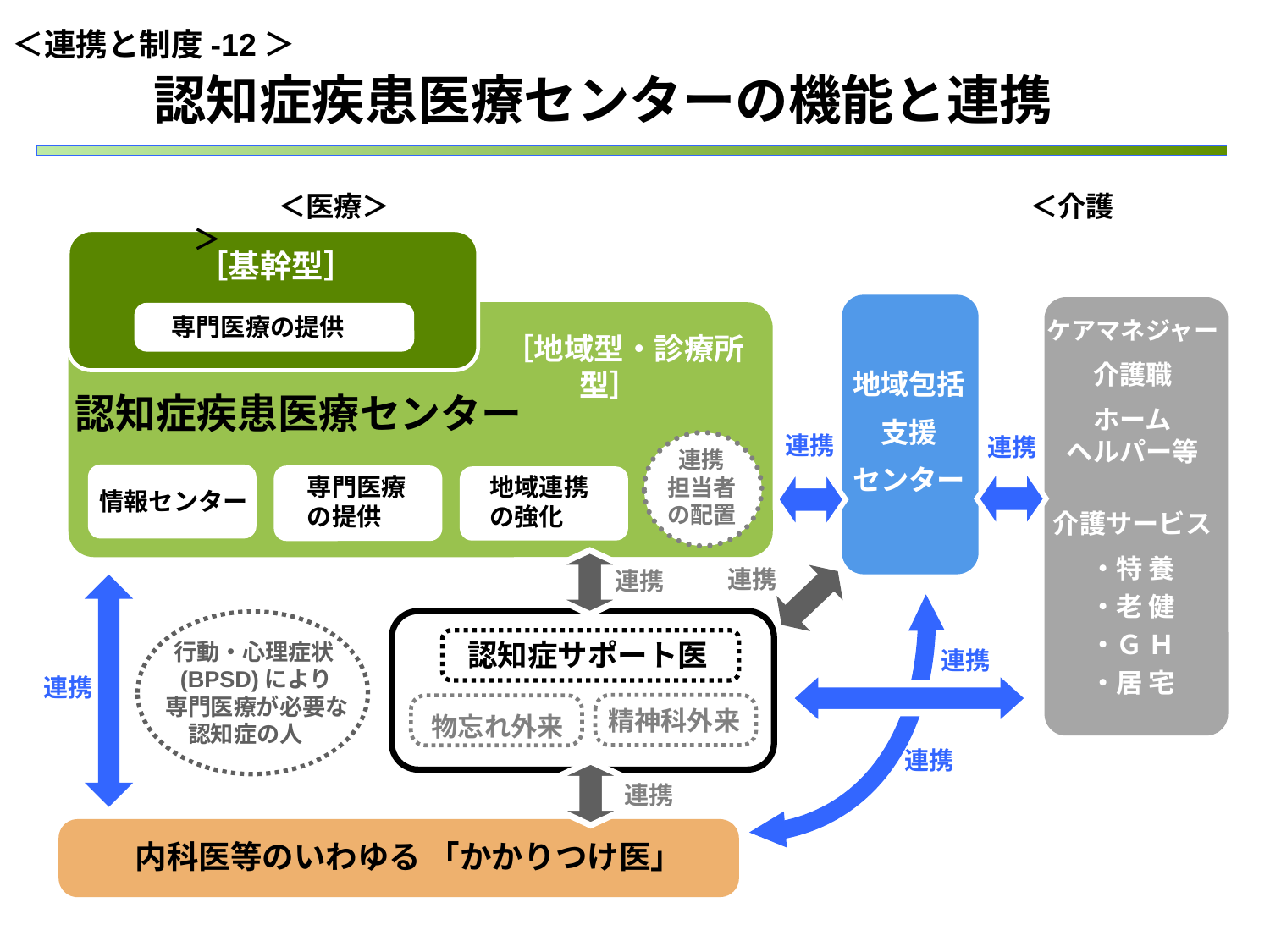

＜連携と制度-12＞
認知症疾患医療センターの機能と連携

　　　＜医療＞　　　　　　　　　    　　　　                 　　　　　＜介護＞

［基幹型］

専門医療の提供
ケアマネジャー
介護職
ホーム
ヘルパー等

介護サービス
・特 養
・老 健
・Ｇ Ｈ
・居 宅
［地域型・診療所型］
地域包括
支援
センター
認知症疾患医療センター
連携
連携

連携
担当者
の配置

地域連携
の強化
専門医療
の提供

情報センター

連携
連携

認知症サポート医

行動・心理症状(BPSD)により
専門医療が必要な認知症の人
連携
連携

精神科外来
物忘れ外来
連携

連携

内科医等のいわゆる 「かかりつけ医」